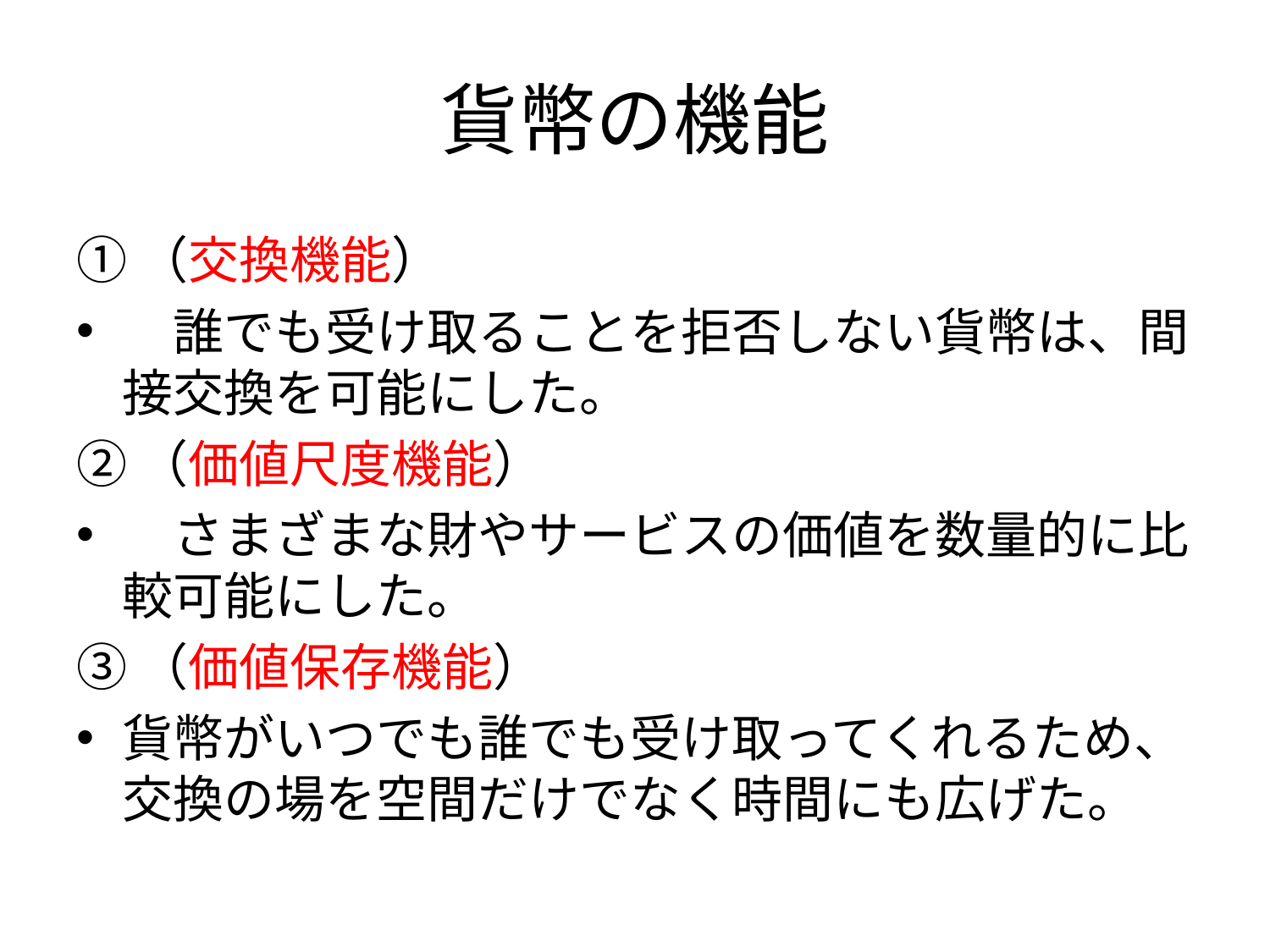

# 貨幣の機能
①（交換機能）
　誰でも受け取ることを拒否しない貨幣は、間接交換を可能にした。
②（価値尺度機能）
　さまざまな財やサービスの価値を数量的に比較可能にした。
③（価値保存機能）
貨幣がいつでも誰でも受け取ってくれるため、交換の場を空間だけでなく時間にも広げた。